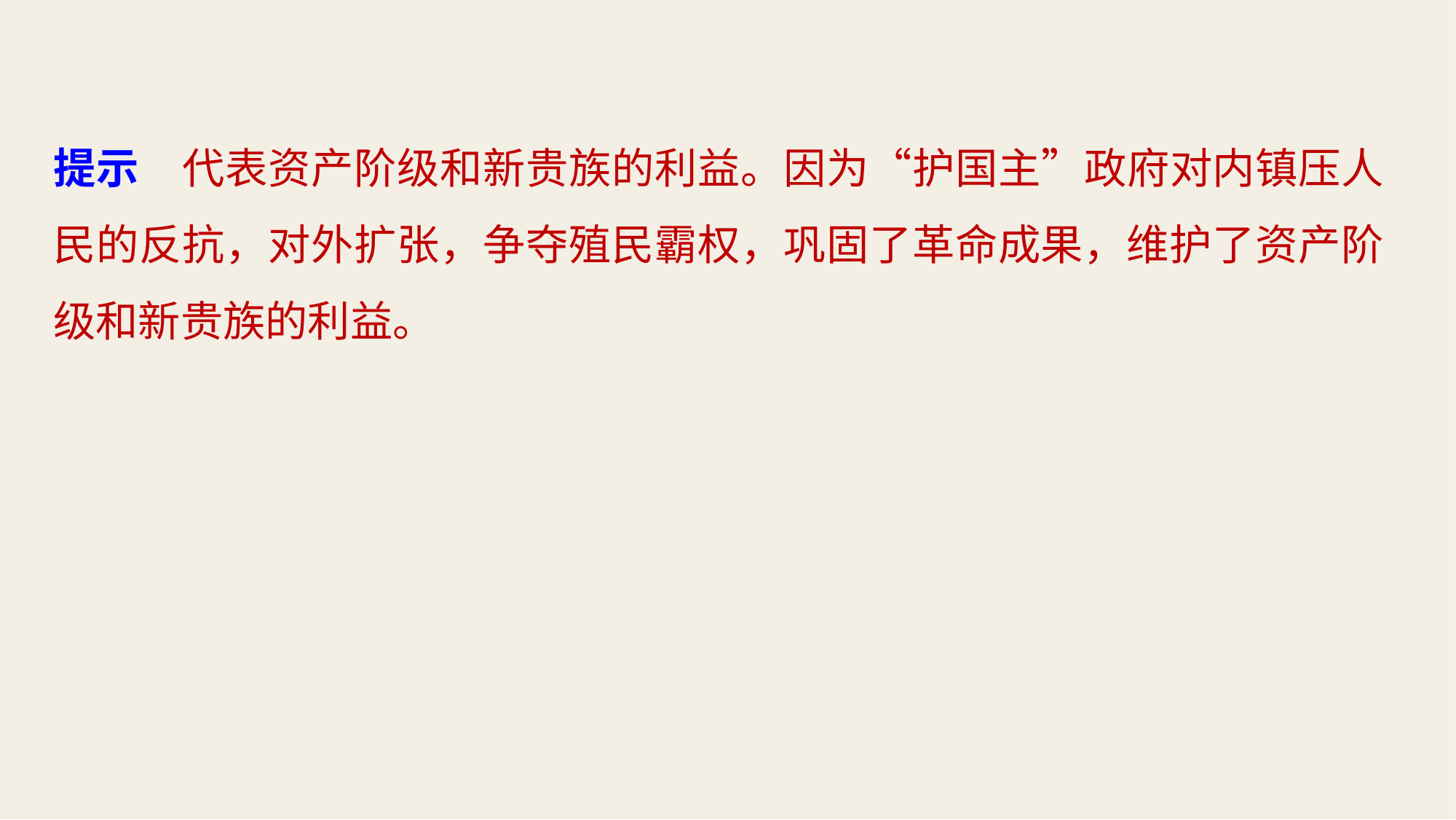

提示　代表资产阶级和新贵族的利益。因为“护国主”政府对内镇压人民的反抗，对外扩张，争夺殖民霸权，巩固了革命成果，维护了资产阶级和新贵族的利益。